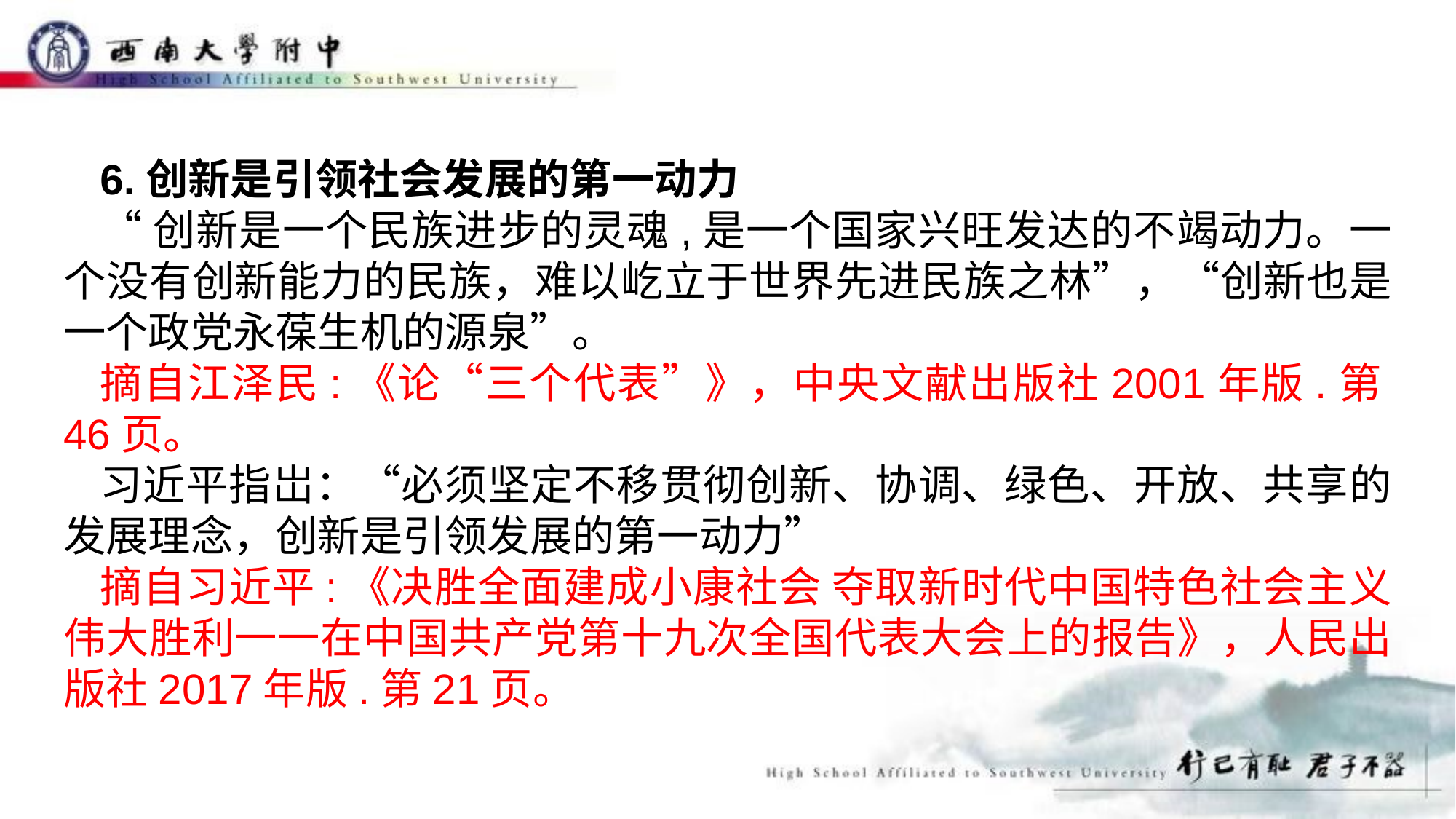

6.创新是引领社会发展的第一动力
“创新是一个民族进步的灵魂,是一个国家兴旺发达的不竭动力。一个没有创新能力的民族，难以屹立于世界先进民族之林”，“创新也是一个政党永葆生机的源泉”。
摘自江泽民:《论“三个代表”》，中央文献出版社2001年版.第46页。
习近平指岀：“必须坚定不移贯彻创新、协调、绿色、开放、共享的发展理念，创新是引领发展的第一动力”
摘自习近平:《决胜全面建成小康社会 夺取新时代中国特色社会主义伟大胜利一一在中国共产党第十九次全国代表大会上的报告》，人民出版社2017年版.第21页。